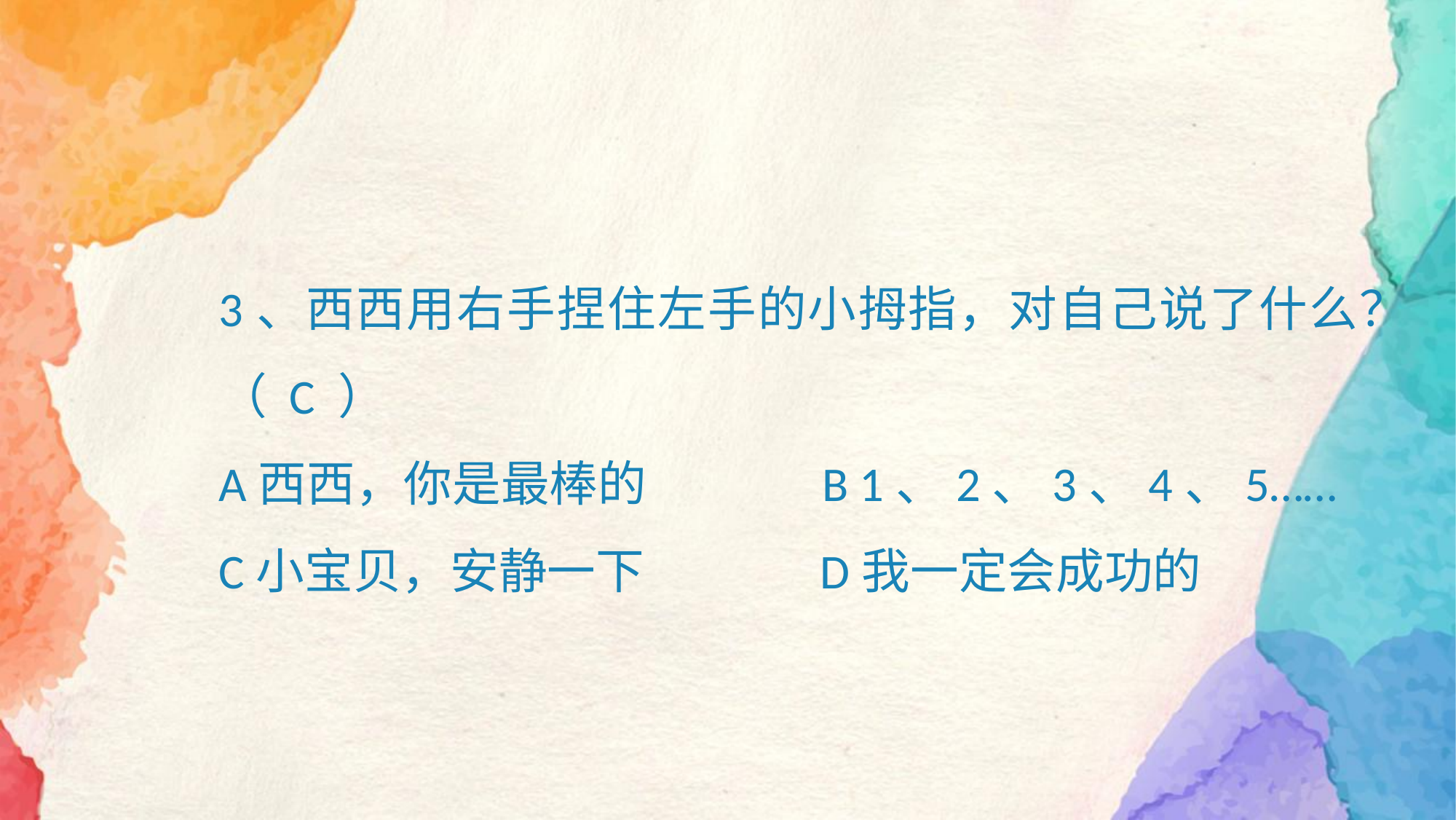

3、西西用右手捏住左手的小拇指，对自己说了什么？
（ C ）
A西西，你是最棒的               B 1、2、3、4、5……
C小宝贝，安静一下               D我一定会成功的